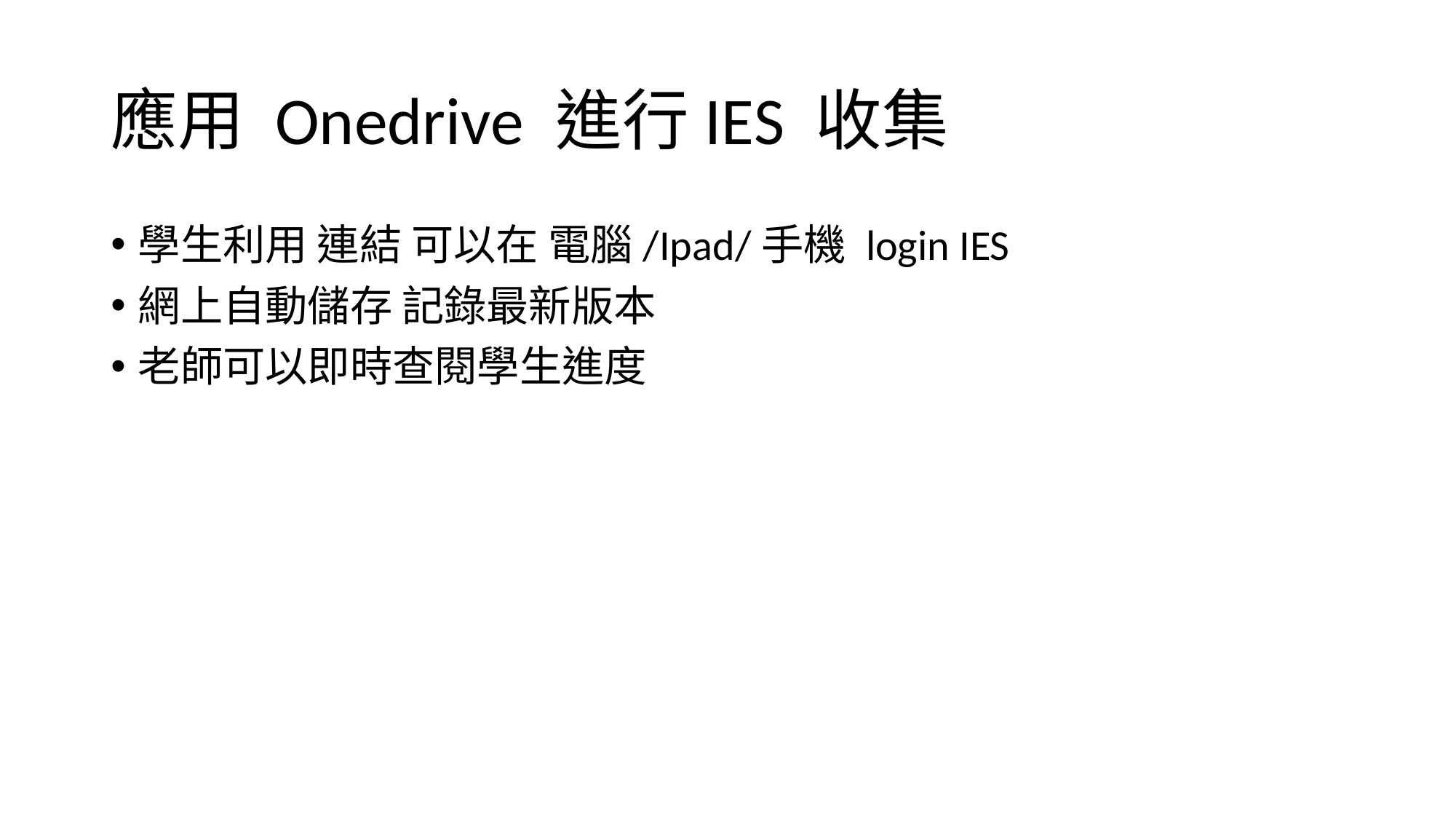

# 應用 Onedrive 進行IES 收集
學生利用 連結 可以在 電腦/Ipad/手機 login IES
網上自動儲存 記錄最新版本
老師可以即時查閱學生進度